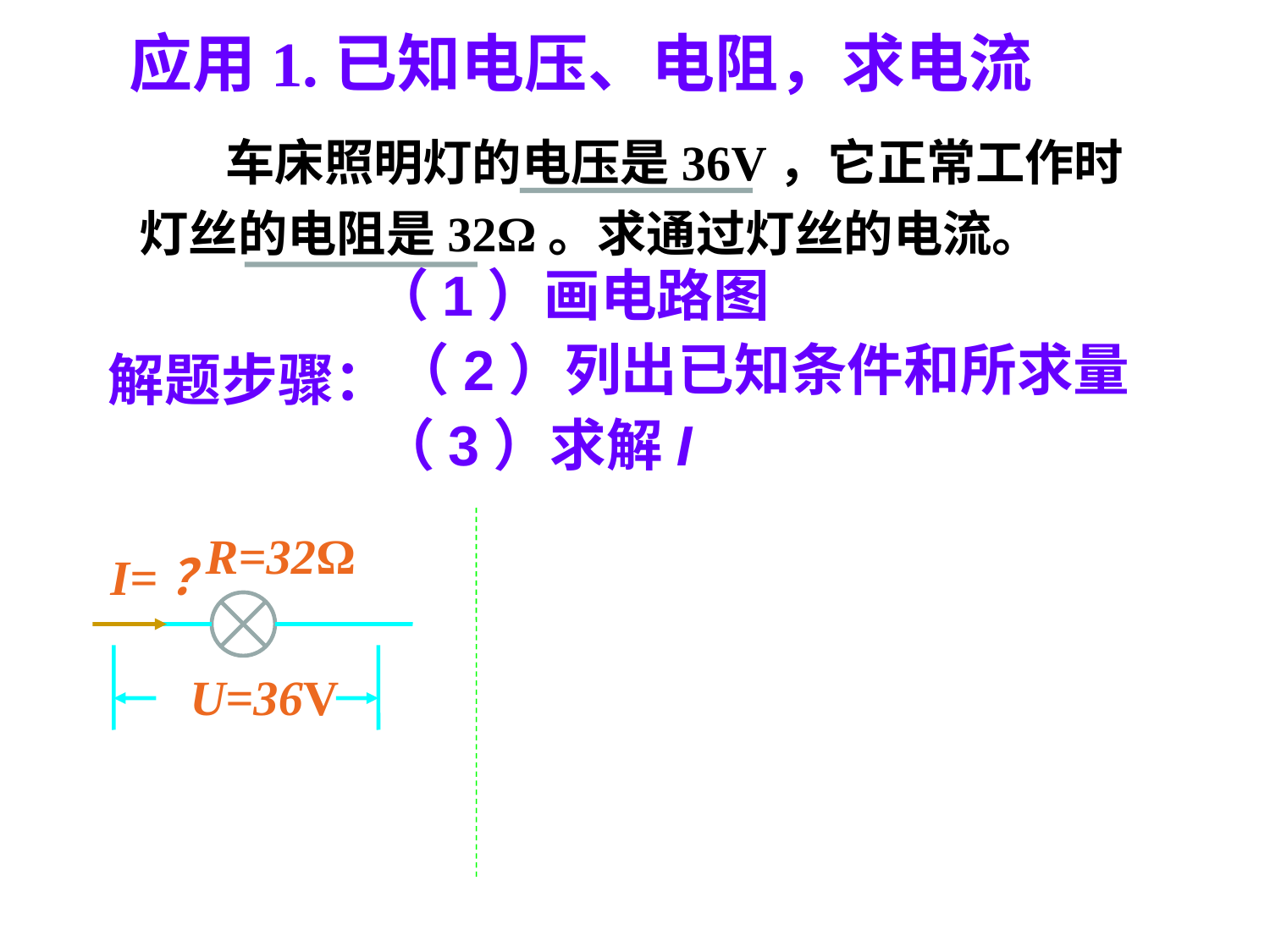

应用1.已知电压、电阻，求电流
        车床照明灯的电压是36V，它正常工作时灯丝的电阻是32Ω。求通过灯丝的电流。

（1）画电路图

（2）列出已知条件和所求量
解题步骤：
（3）求解I

R=32Ω
 I=？

U=36V